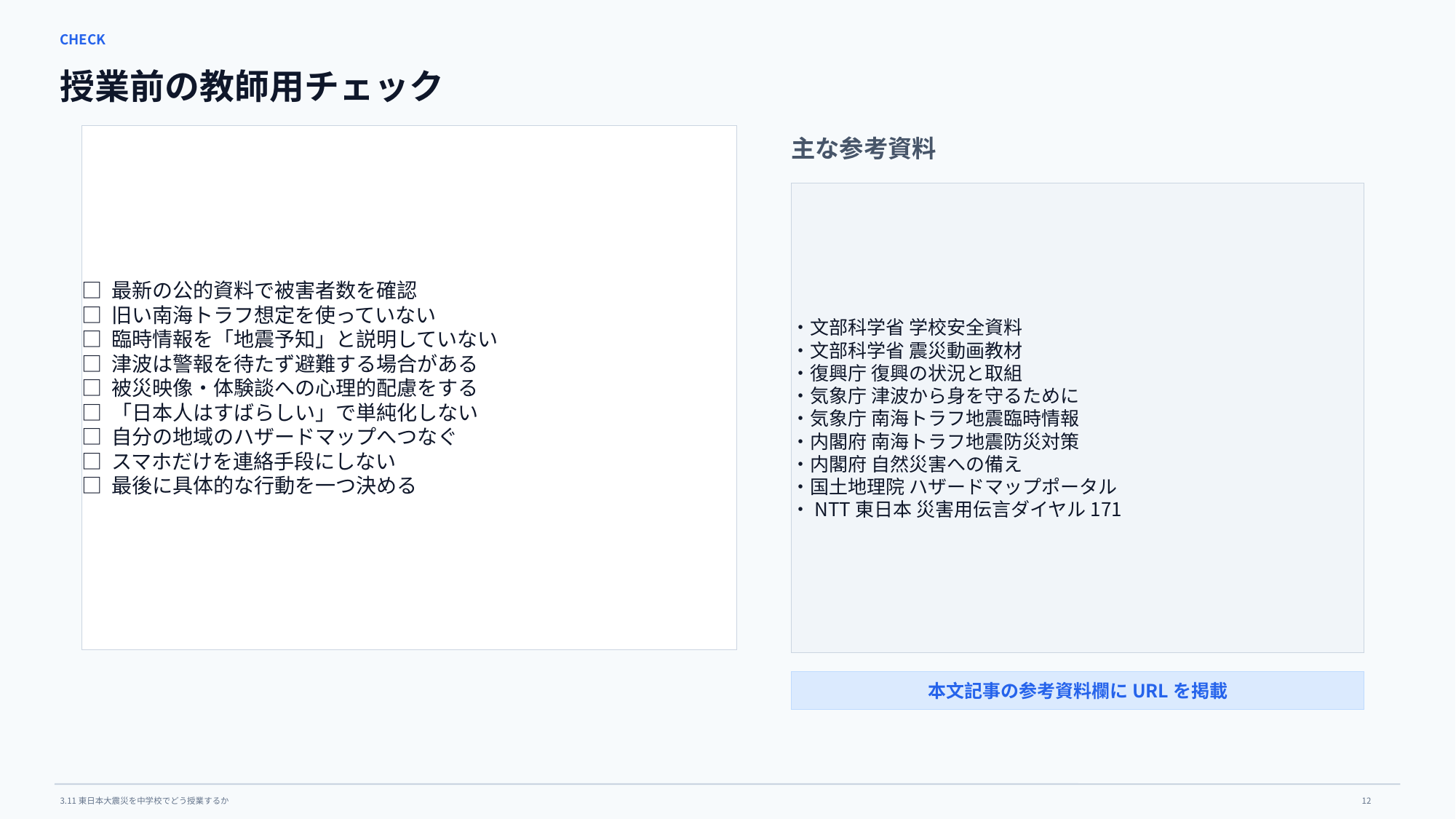

CHECK
授業前の教師用チェック
□ 最新の公的資料で被害者数を確認
□ 旧い南海トラフ想定を使っていない
□ 臨時情報を「地震予知」と説明していない
□ 津波は警報を待たず避難する場合がある
□ 被災映像・体験談への心理的配慮をする
□ 「日本人はすばらしい」で単純化しない
□ 自分の地域のハザードマップへつなぐ
□ スマホだけを連絡手段にしない
□ 最後に具体的な行動を一つ決める
主な参考資料
・文部科学省 学校安全資料
・文部科学省 震災動画教材
・復興庁 復興の状況と取組
・気象庁 津波から身を守るために
・気象庁 南海トラフ地震臨時情報
・内閣府 南海トラフ地震防災対策
・内閣府 自然災害への備え
・国土地理院 ハザードマップポータル
・NTT東日本 災害用伝言ダイヤル171
本文記事の参考資料欄にURLを掲載
12